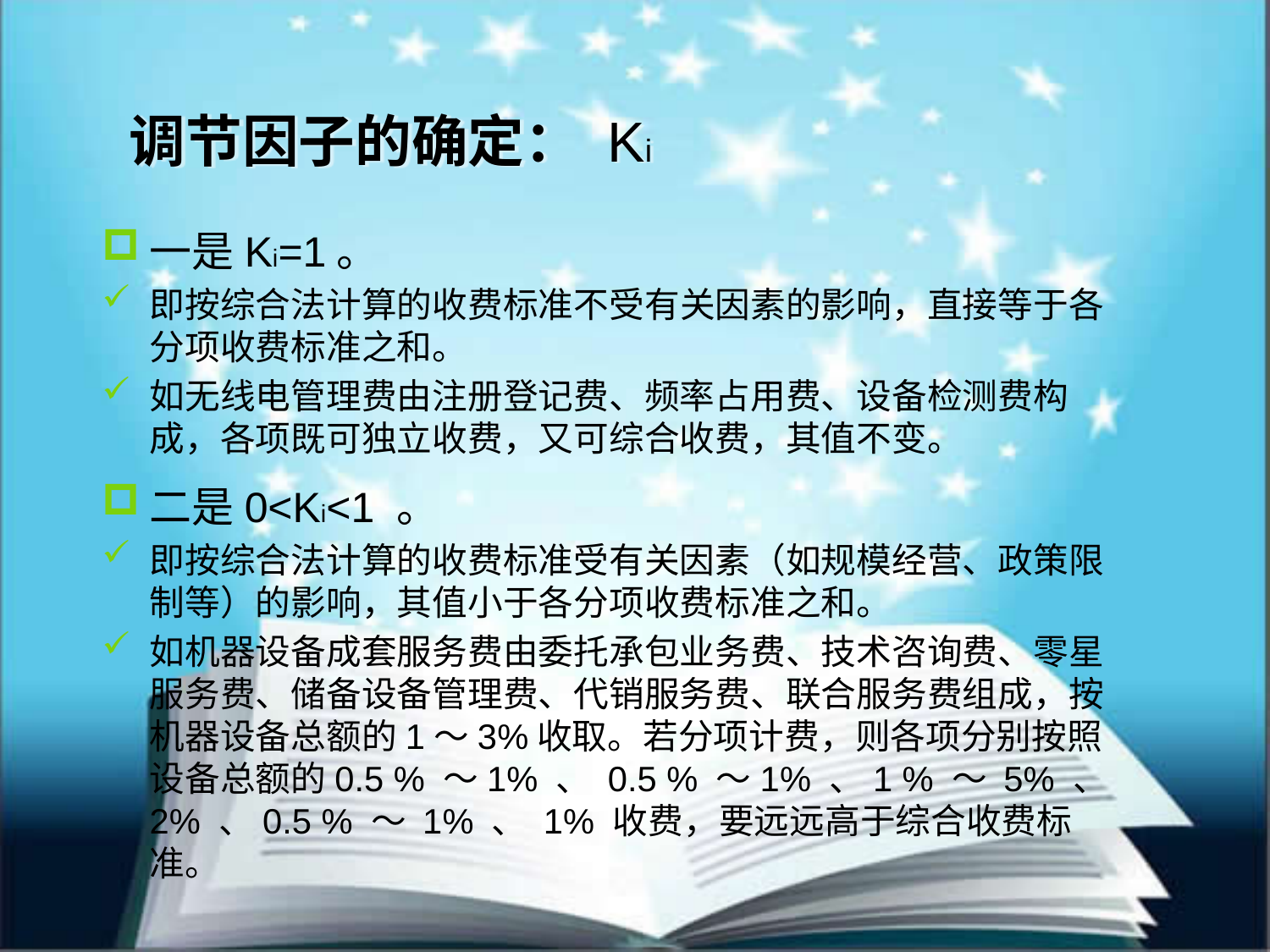

# 调节因子的确定： Ki
一是Ki=1。
即按综合法计算的收费标准不受有关因素的影响，直接等于各分项收费标准之和。
如无线电管理费由注册登记费、频率占用费、设备检测费构成，各项既可独立收费，又可综合收费，其值不变。
二是0<Ki<1 。
即按综合法计算的收费标准受有关因素（如规模经营、政策限制等）的影响，其值小于各分项收费标准之和。
如机器设备成套服务费由委托承包业务费、技术咨询费、零星服务费、储备设备管理费、代销服务费、联合服务费组成，按机器设备总额的1～3%收取。若分项计费，则各项分别按照设备总额的0.5 % ～1% 、 0.5 % ～1% 、1 % ～ 5% 、 2% 、0.5 % ～ 1% 、 1% 收费，要远远高于综合收费标准。